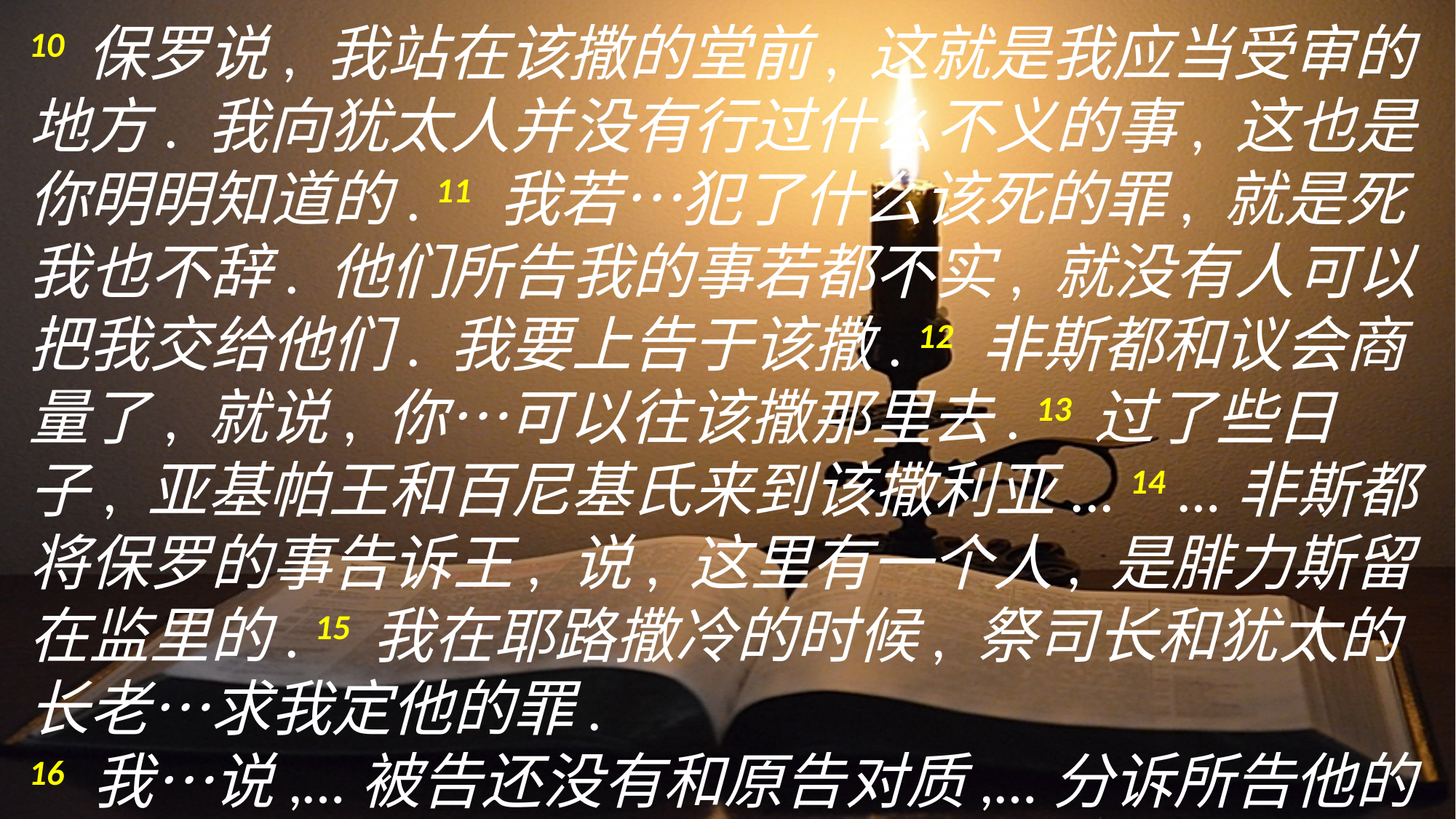

10 保罗说, 我站在该撒的堂前, 这就是我应当受审的地方. 我向犹太人并没有行过什么不义的事, 这也是你明明知道的. 11 我若…犯了什么该死的罪, 就是死我也不辞. 他们所告我的事若都不实, 就没有人可以把我交给他们. 我要上告于该撒. 12 非斯都和议会商量了, 就说, 你…可以往该撒那里去. 13 过了些日子, 亚基帕王和百尼基氏来到该撒利亚... 14 …非斯都将保罗的事告诉王, 说, 这里有一个人, 是腓力斯留在监里的. 15 我在耶路撒冷的时候, 祭司长和犹太的长老…求我定他的罪.
16 我…说,…被告还没有和原告对质,…分诉所告他的事, 就先定他的罪, 这不是罗马人的条例.